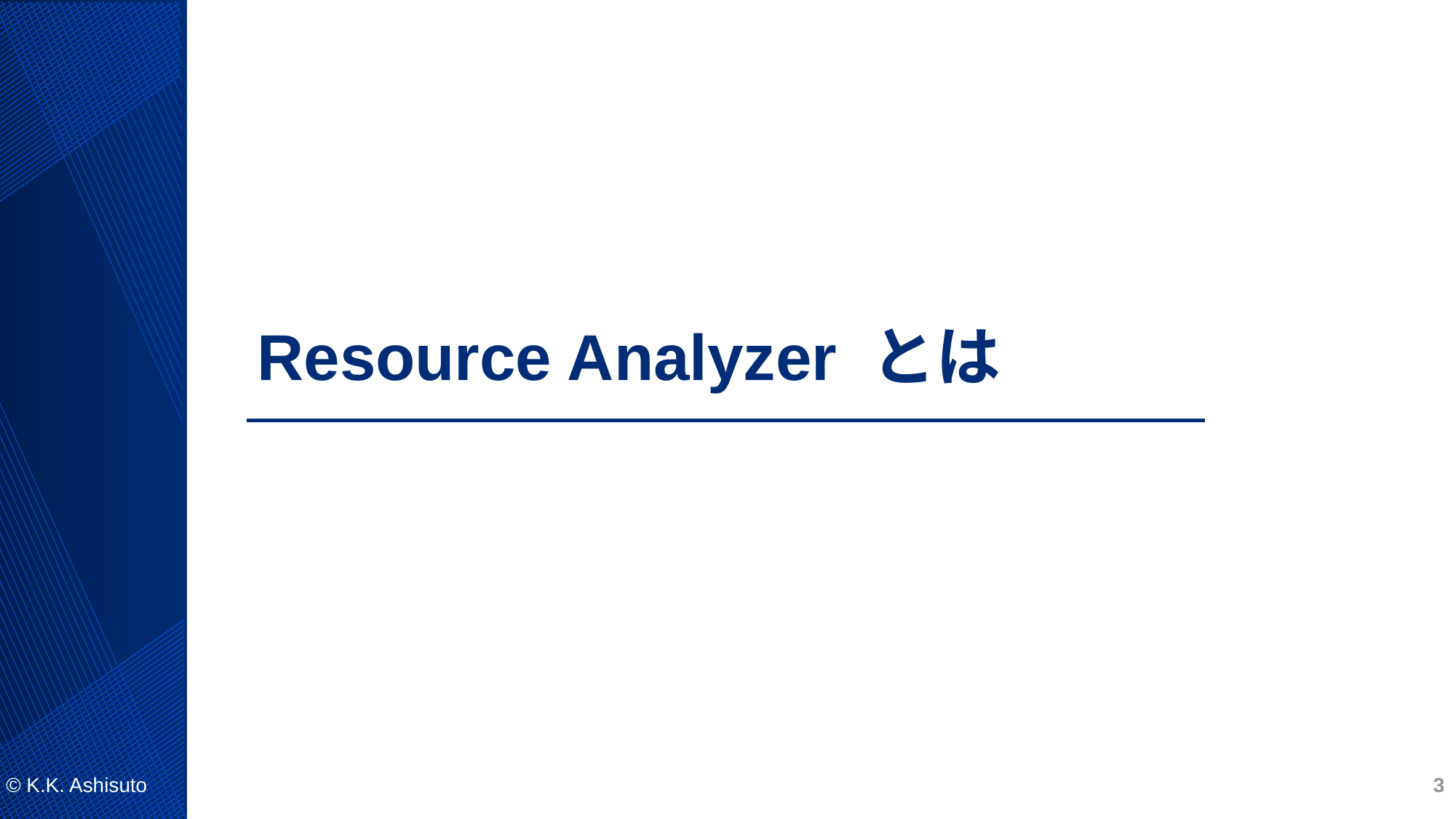

# Resource Analyzer とは

© K.K. Ashisuto
3